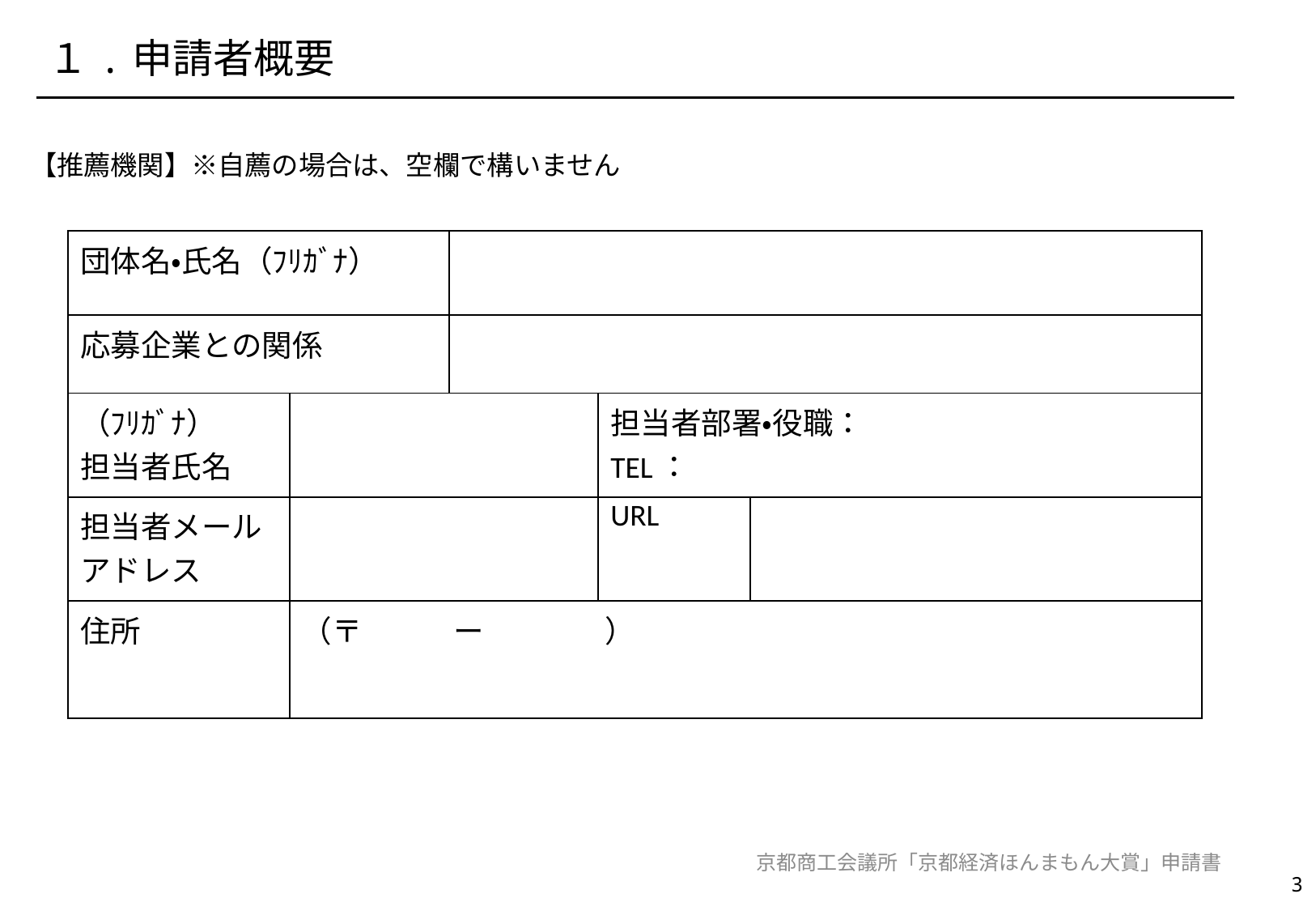

# １.申請者概要
【推薦機関】※自薦の場合は、空欄で構いません
| 団体名・氏名（ﾌﾘｶﾞﾅ） |  |  |  |  |
| --- | --- | --- | --- | --- |
| 応募企業との関係 |  |  |  |  |
| （ﾌﾘｶﾞﾅ） 担当者氏名 |  |  | 担当者部署・役職： TEL： |  |
| 担当者メールアドレス |  |  | URL |  |
| 住所 | （〒　　　ー　　　　） |  |  |  |
京都商工会議所「京都経済ほんまもん大賞」申請書
3